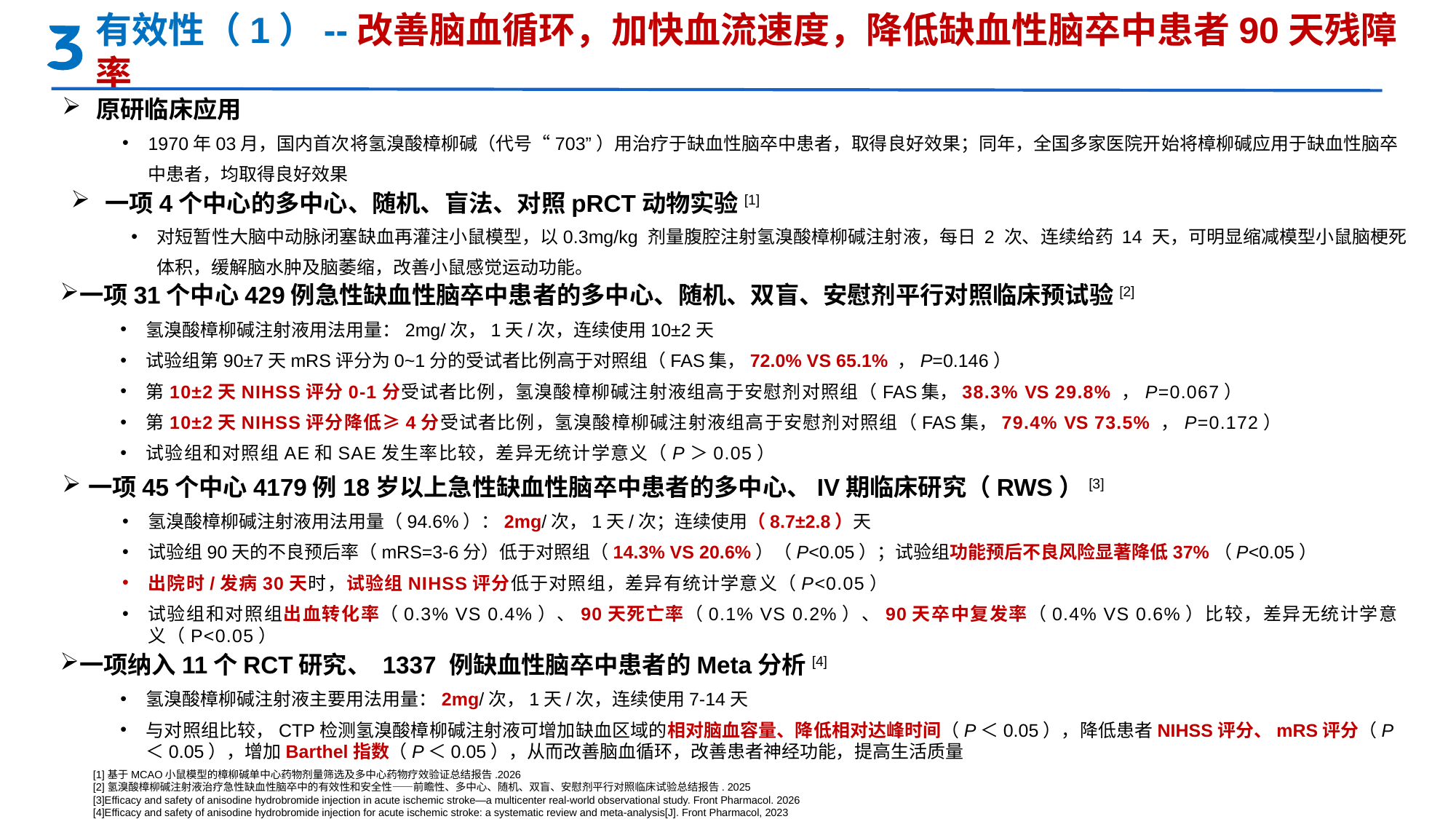

有效性（1）--改善脑血循环，加快血流速度，降低缺血性脑卒中患者90天残障率

原研临床应用
1970年03月，国内首次将氢溴酸樟柳碱（代号“703”）用治疗于缺血性脑卒中患者，取得良好效果；同年，全国多家医院开始将樟柳碱应用于缺血性脑卒中患者，均取得良好效果
一项4个中心的多中心、随机、盲法、对照pRCT动物实验[1]
对短暂性大脑中动脉闭塞缺血再灌注小鼠模型，以0.3mg/kg 剂量腹腔注射氢溴酸樟柳碱注射液，每日 2 次、连续给药 14 天，可明显缩减模型小鼠脑梗死体积，缓解脑水肿及脑萎缩，改善小鼠感觉运动功能。
一项31个中心429例急性缺血性脑卒中患者的多中心、随机、双盲、安慰剂平行对照临床预试验[2]
氢溴酸樟柳碱注射液用法用量：2mg/次，1天/次，连续使用10±2天
试验组第90±7天mRS评分为0~1分的受试者比例高于对照组（FAS集，72.0% VS 65.1% ，P=0.146）
第10±2天NIHSS评分0-1分受试者比例，氢溴酸樟柳碱注射液组高于安慰剂对照组（FAS集，38.3% VS 29.8% ，P=0.067）
第10±2天NIHSS评分降低≥4分受试者比例，氢溴酸樟柳碱注射液组高于安慰剂对照组（FAS集，79.4% VS 73.5% ，P=0.172）
试验组和对照组AE和SAE发生率比较，差异无统计学意义（P＞0.05）
一项45个中心4179例18岁以上急性缺血性脑卒中患者的多中心、IV期临床研究（RWS）[3]
氢溴酸樟柳碱注射液用法用量（94.6%）：2mg/次，1天/次；连续使用（8.7±2.8）天
试验组90天的不良预后率（mRS=3-6分）低于对照组（14.3% VS 20.6%）（P<0.05）；试验组功能预后不良风险显著降低37%（P<0.05）
出院时/发病30天时，试验组NIHSS评分低于对照组，差异有统计学意义（P<0.05）
试验组和对照组出血转化率（0.3% VS 0.4%）、90天死亡率（0.1% VS 0.2%）、90天卒中复发率（0.4% VS 0.6%）比较，差异无统计学意义（P<0.05）
一项纳入11个RCT研究、 1337 例缺血性脑卒中患者的Meta分析[4]
氢溴酸樟柳碱注射液主要用法用量：2mg/次，1天/次，连续使用7-14天
与对照组比较，CTP检测氢溴酸樟柳碱注射液可增加缺血区域的相对脑血容量、降低相对达峰时间（P＜0.05），降低患者NIHSS评分、mRS评分（P＜0.05），增加Barthel指数（P＜0.05），从而改善脑血循环，改善患者神经功能，提高生活质量
[1]基于MCAO小鼠模型的樟柳碱单中心药物剂量筛选及多中心药物疗效验证总结报告.2026
[2]氢溴酸樟柳碱注射液治疗急性缺血性脑卒中的有效性和安全性——前瞻性、多中心、随机、双盲、安慰剂平行对照临床试验总结报告. 2025
[3]Efficacy and safety of anisodine hydrobromide injection in acute ischemic stroke—a multicenter real-world observational study. Front Pharmacol. 2026
[4]Efficacy and safety of anisodine hydrobromide injection for acute ischemic stroke: a systematic review and meta-analysis[J]. Front Pharmacol, 2023